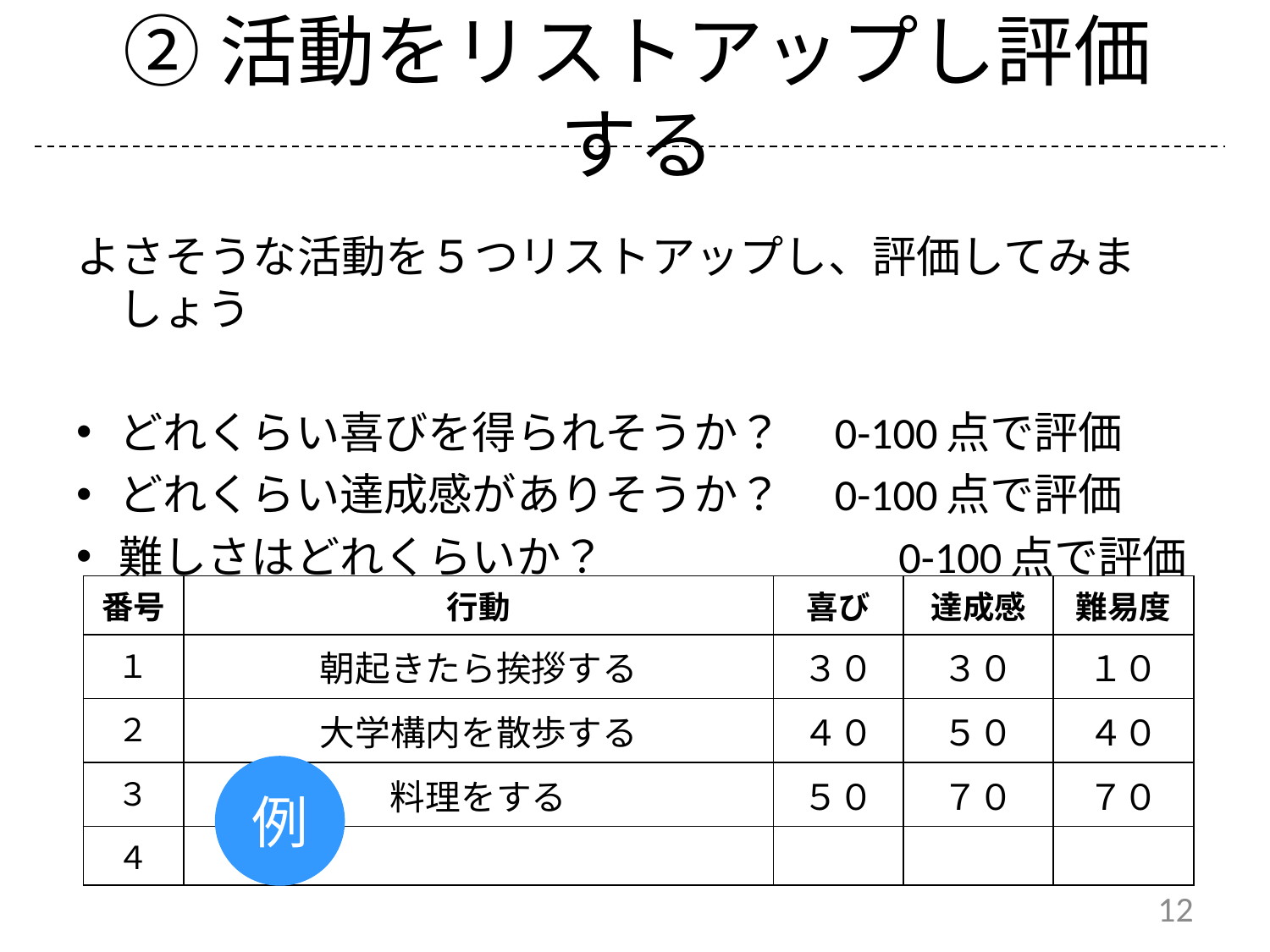

# ②活動をリストアップし評価する
よさそうな活動を５つリストアップし、評価してみましょう

どれくらい喜びを得られそうか？　0-100点で評価
どれくらい達成感がありそうか？　0-100点で評価
難しさはどれくらいか？　　　　　  　0-100点で評価

| 番号 | 行動 | 喜び | 達成感 | 難易度 |
| --- | --- | --- | --- | --- |
| １ | 朝起きたら挨拶する | ３０ | ３０ | １０ |
| ２ | 大学構内を散歩する | ４０ | ５０ | ４０ |
| ３ | 料理をする | ５０ | ７０ | ７０ |
| ４ |  |  |  |  |
例
12